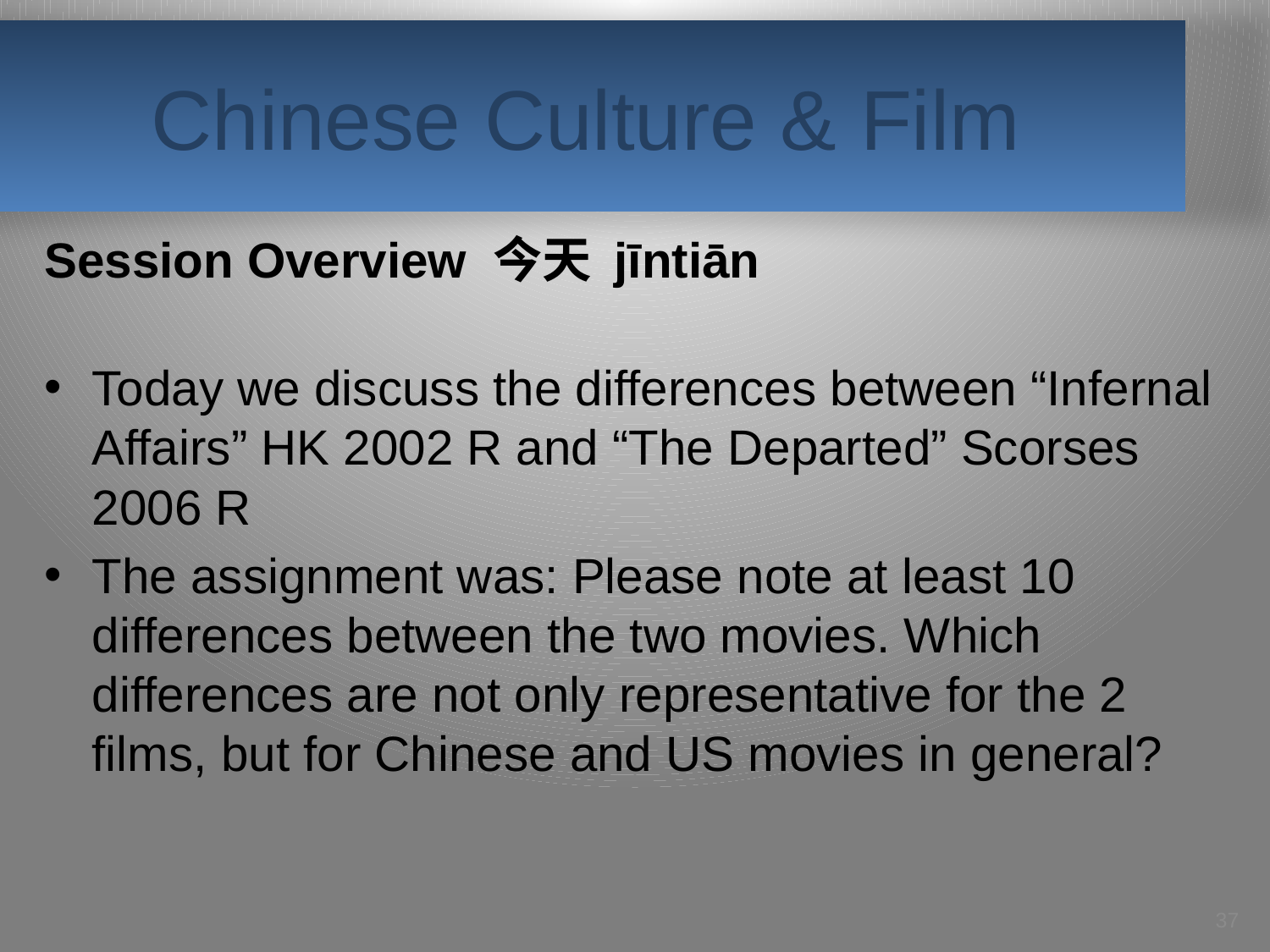

# Chinese Culture & Film
Session Overview 今天 jīntiān
Today we discuss the differences between “Infernal Affairs” HK 2002 R and “The Departed” Scorses 2006 R
The assignment was: Please note at least 10 differences between the two movies. Which differences are not only representative for the 2 films, but for Chinese and US movies in general?
37